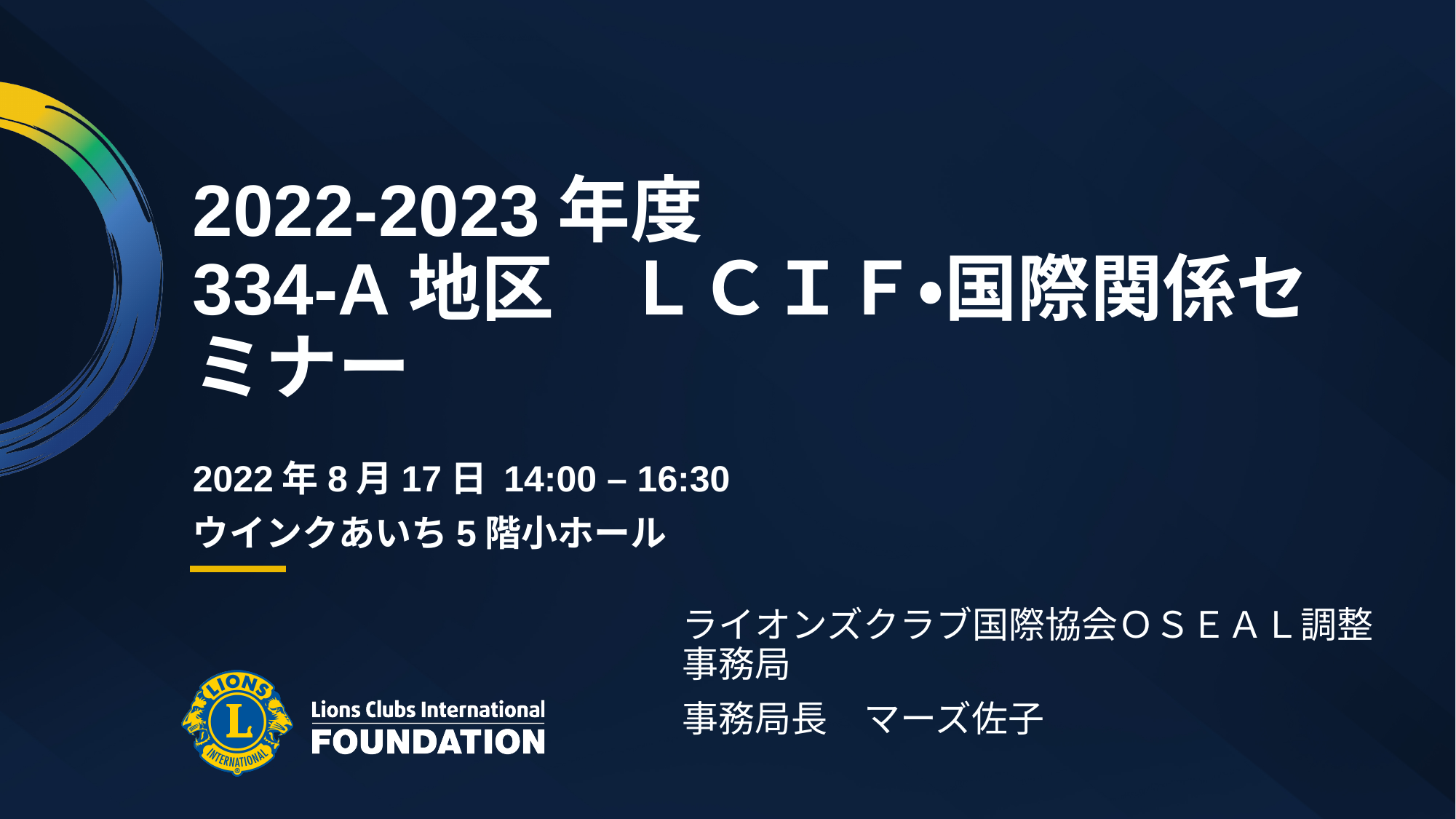

# 2022-2023年度 334-A地区　ＬＣＩＦ・国際関係セミナー
2022年8月17日 14:00 – 16:30
ウインクあいち5階小ホール

ライオンズクラブ国際協会ＯＳＥＡＬ調整事務局
事務局長　マーズ佐子